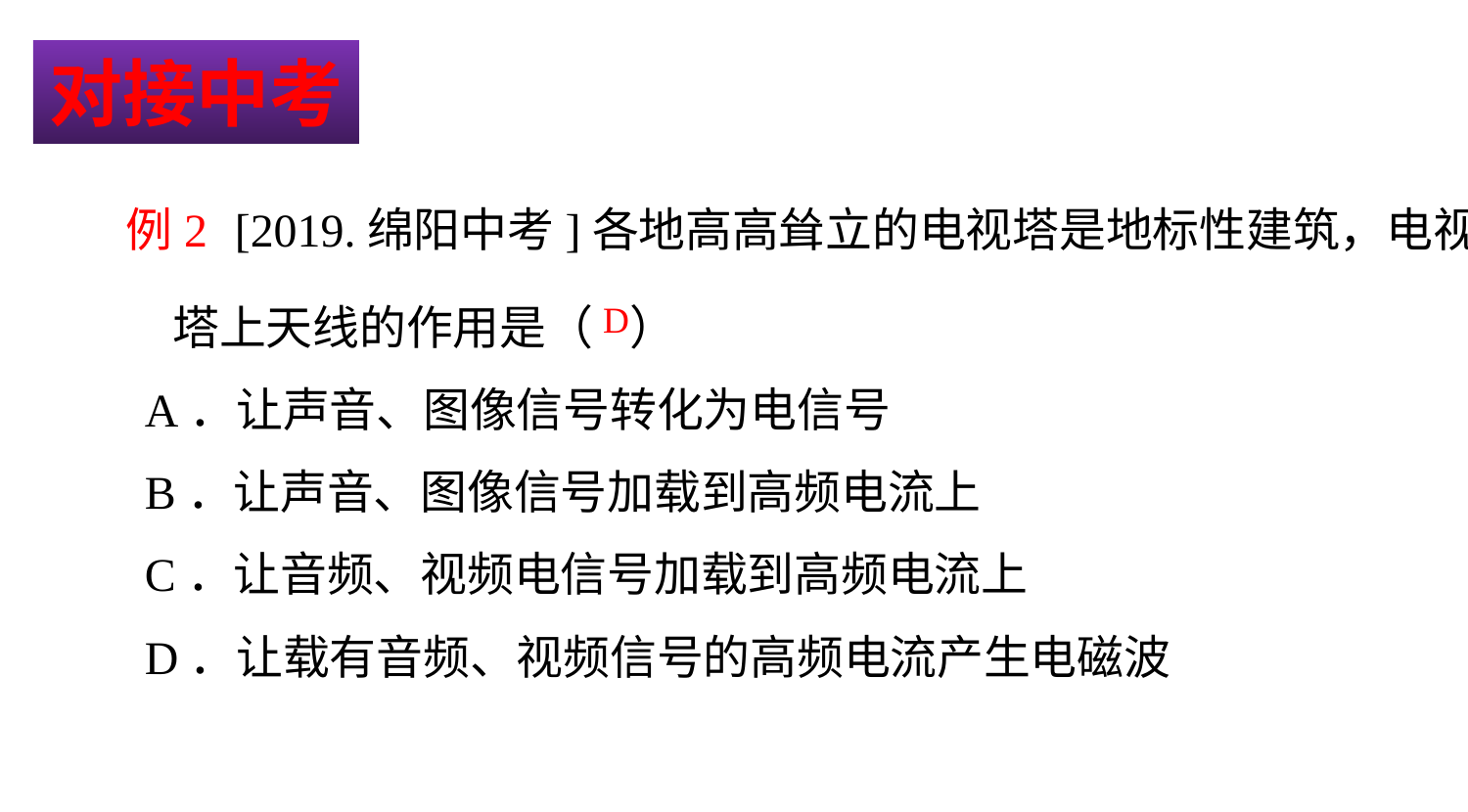

对接中考
[2019.绵阳中考]各地高高耸立的电视塔是地标性建筑，电视
例2
D
塔上天线的作用是（
）
A．让声音、图像信号转化为电信号

B．让声音、图像信号加载到高频电流上

C．让音频、视频电信号加载到高频电流上

D．让载有音频、视频信号的高频电流产生电磁波